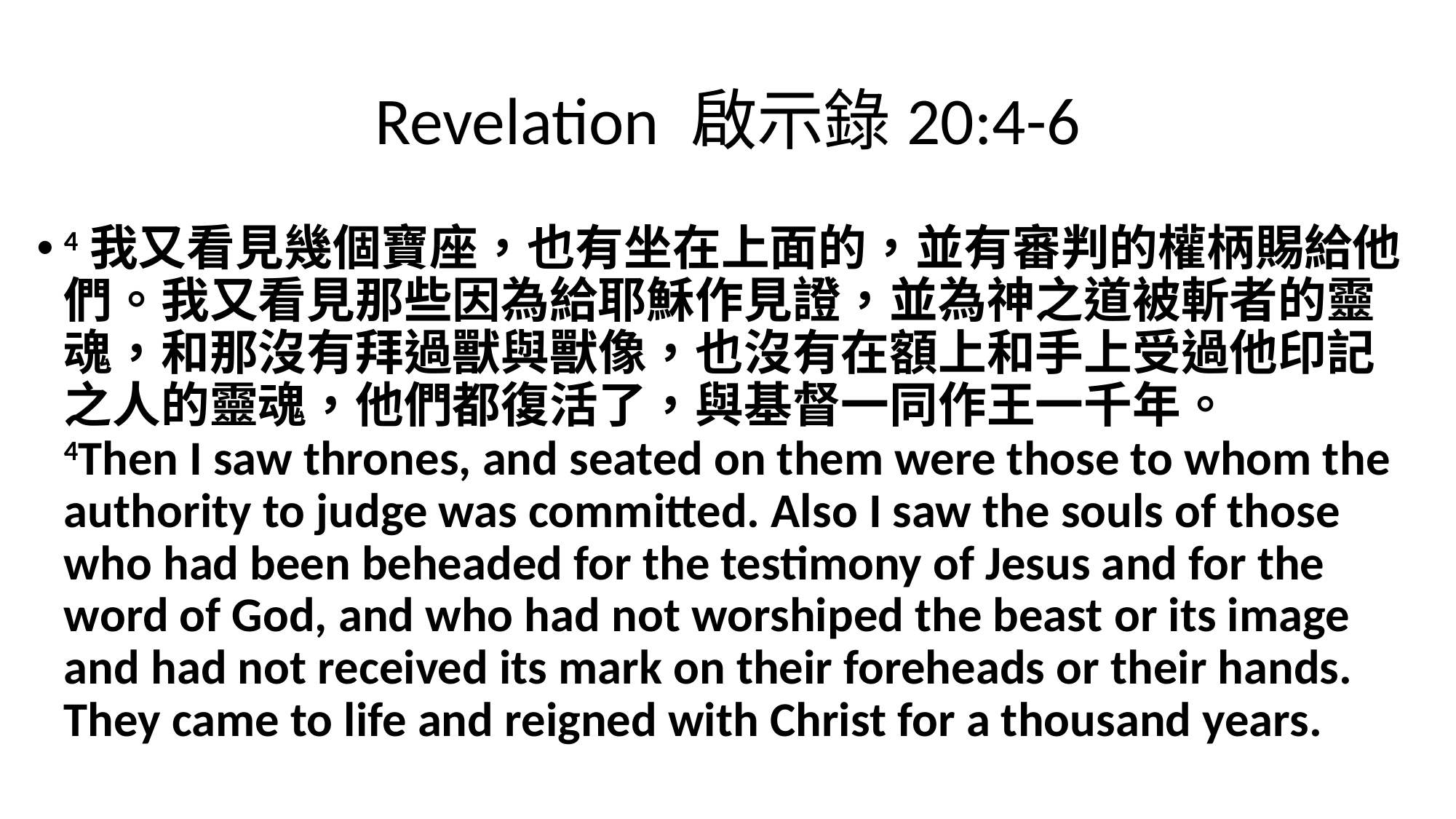

# Revelation 啟示錄20:4-6
4我又看見幾個寶座，也有坐在上面的，並有審判的權柄賜給他們。我又看見那些因為給耶穌作見證，並為神之道被斬者的靈魂，和那沒有拜過獸與獸像，也沒有在額上和手上受過他印記之人的靈魂，他們都復活了，與基督一同作王一千年。
4Then I saw thrones, and seated on them were those to whom the authority to judge was committed. Also I saw the souls of those who had been beheaded for the testimony of Jesus and for the word of God, and who had not worshiped the beast or its image and had not received its mark on their foreheads or their hands. They came to life and reigned with Christ for a thousand years.